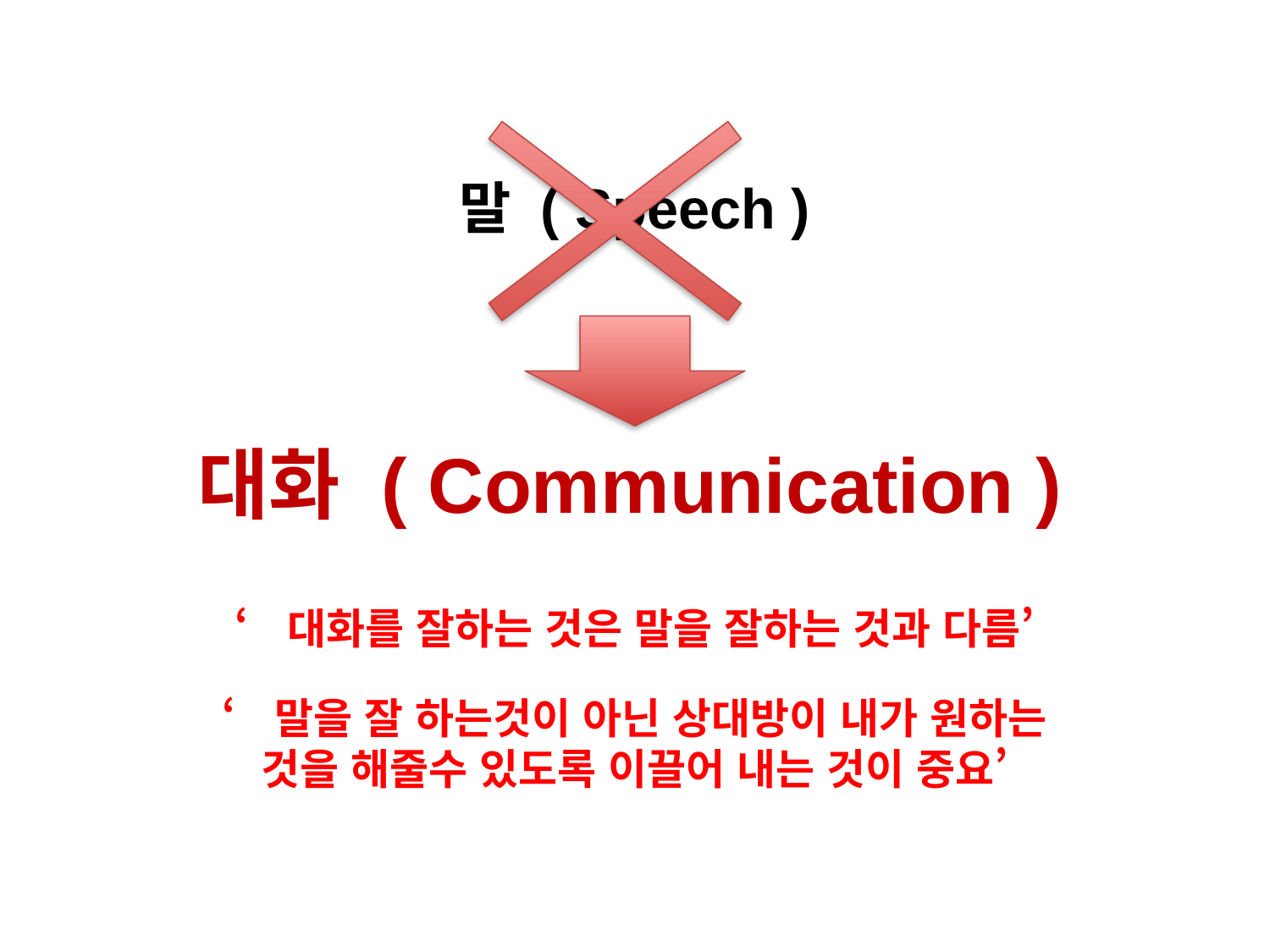

말 ( Speech )

대화 ( Communication )
‘대화를 잘하는 것은 말을 잘하는 것과 다름’
‘말을 잘 하는것이 아닌 상대방이 내가 원하는
것을 해줄수 있도록 이끌어 내는 것이 중요’